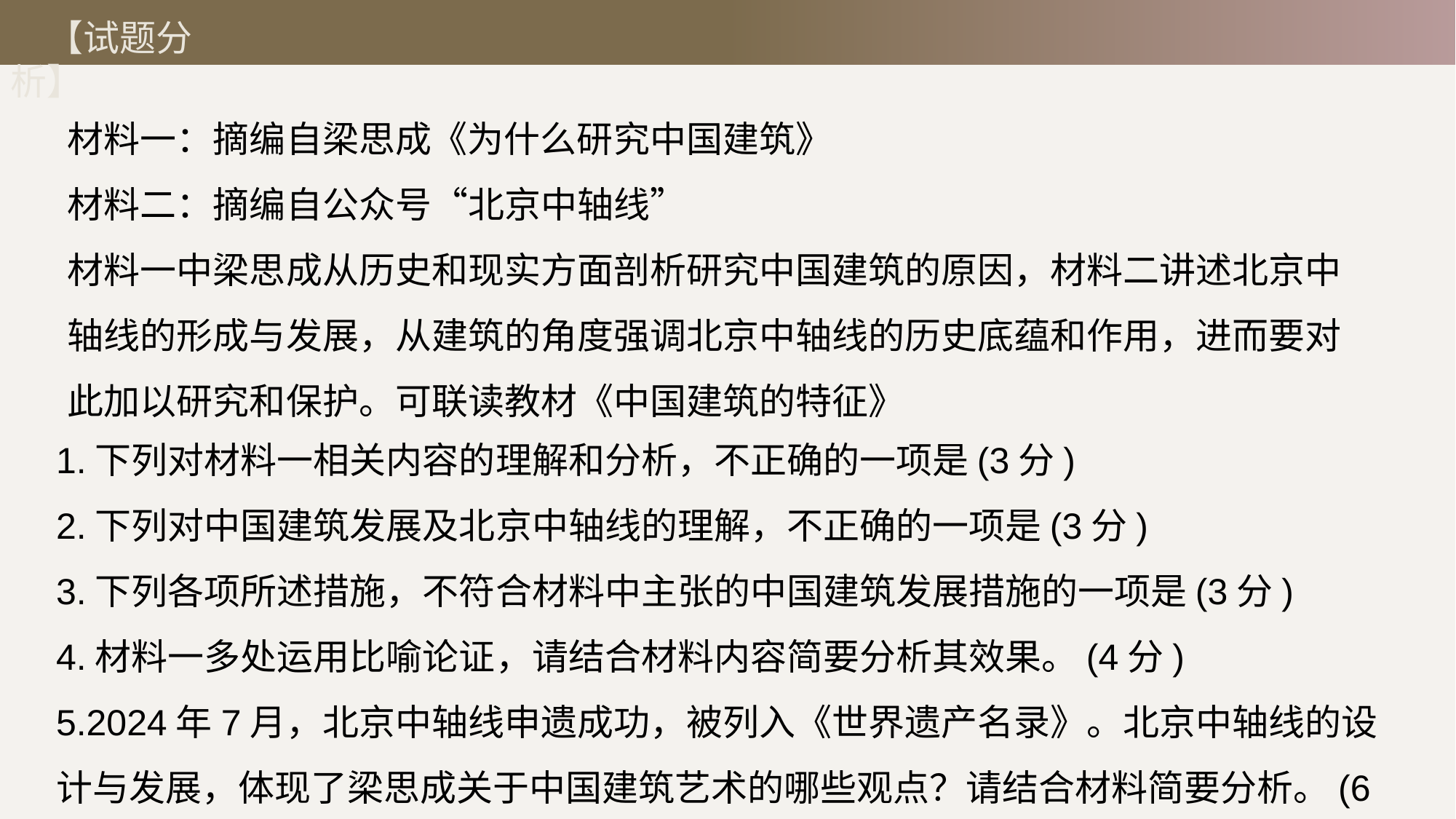

【试题分析】
材料一：摘编自梁思成《为什么研究中国建筑》
材料二：摘编自公众号“北京中轴线”
材料一中梁思成从历史和现实方面剖析研究中国建筑的原因，材料二讲述北京中轴线的形成与发展，从建筑的角度强调北京中轴线的历史底蕴和作用，进而要对此加以研究和保护。可联读教材《中国建筑的特征》
1.下列对材料一相关内容的理解和分析，不正确的一项是(3分)
2.下列对中国建筑发展及北京中轴线的理解，不正确的一项是(3分)
3.下列各项所述措施，不符合材料中主张的中国建筑发展措施的一项是(3分)
4.材料一多处运用比喻论证，请结合材料内容简要分析其效果。(4分)
5.2024年7月，北京中轴线申遗成功，被列入《世界遗产名录》。北京中轴线的设计与发展，体现了梁思成关于中国建筑艺术的哪些观点？请结合材料简要分析。(6分)